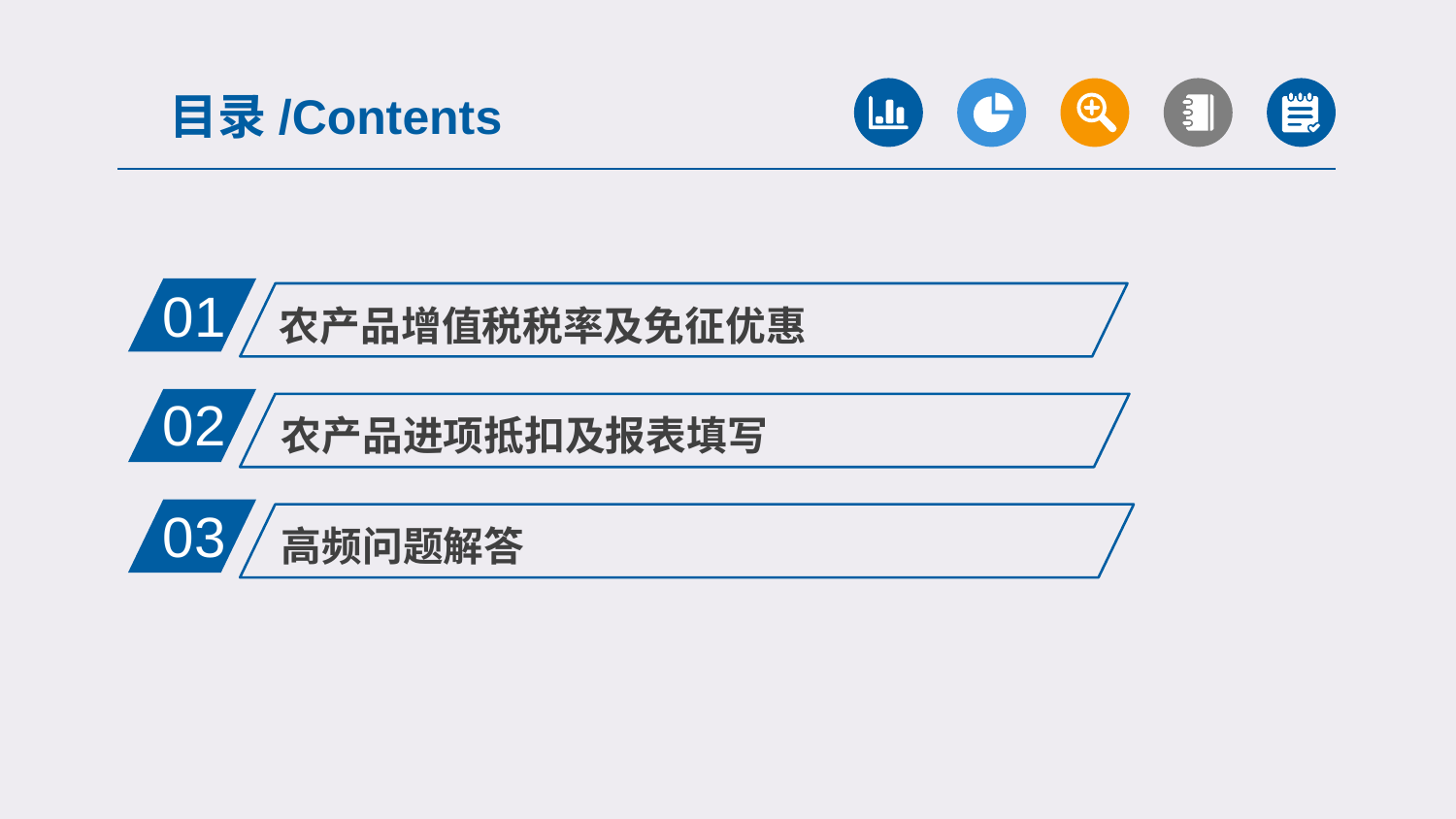

目录/Contents

01

   农产品增值税税率及免征优惠
02

农产品进项抵扣及报表填写
03

高频问题解答